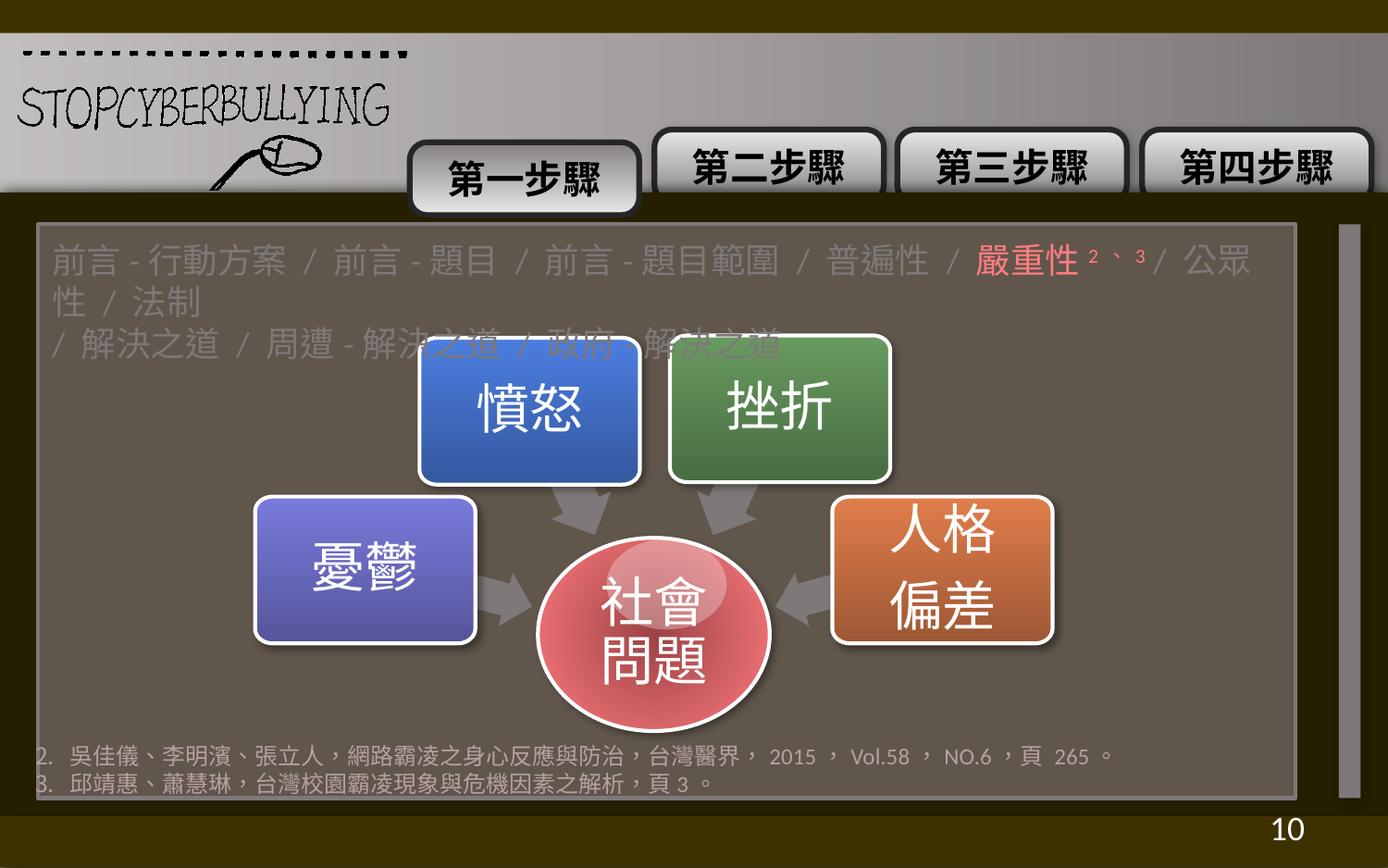

前言-行動方案 / 前言-題目 / 前言-題目範圍 / 普遍性 / 嚴重性2、3 / 公眾性 / 法制
/ 解決之道 / 周遭-解決之道 / 政府-解決之道

挫折
憤怒

憂鬱
人格
偏差
社會問題

吳佳儀、李明濱、張立人，網路霸凌之身心反應與防治，台灣醫界，2015，Vol.58，NO.6，頁 265。
邱靖惠、蕭慧琳，台灣校園霸凌現象與危機因素之解析，頁3。
10